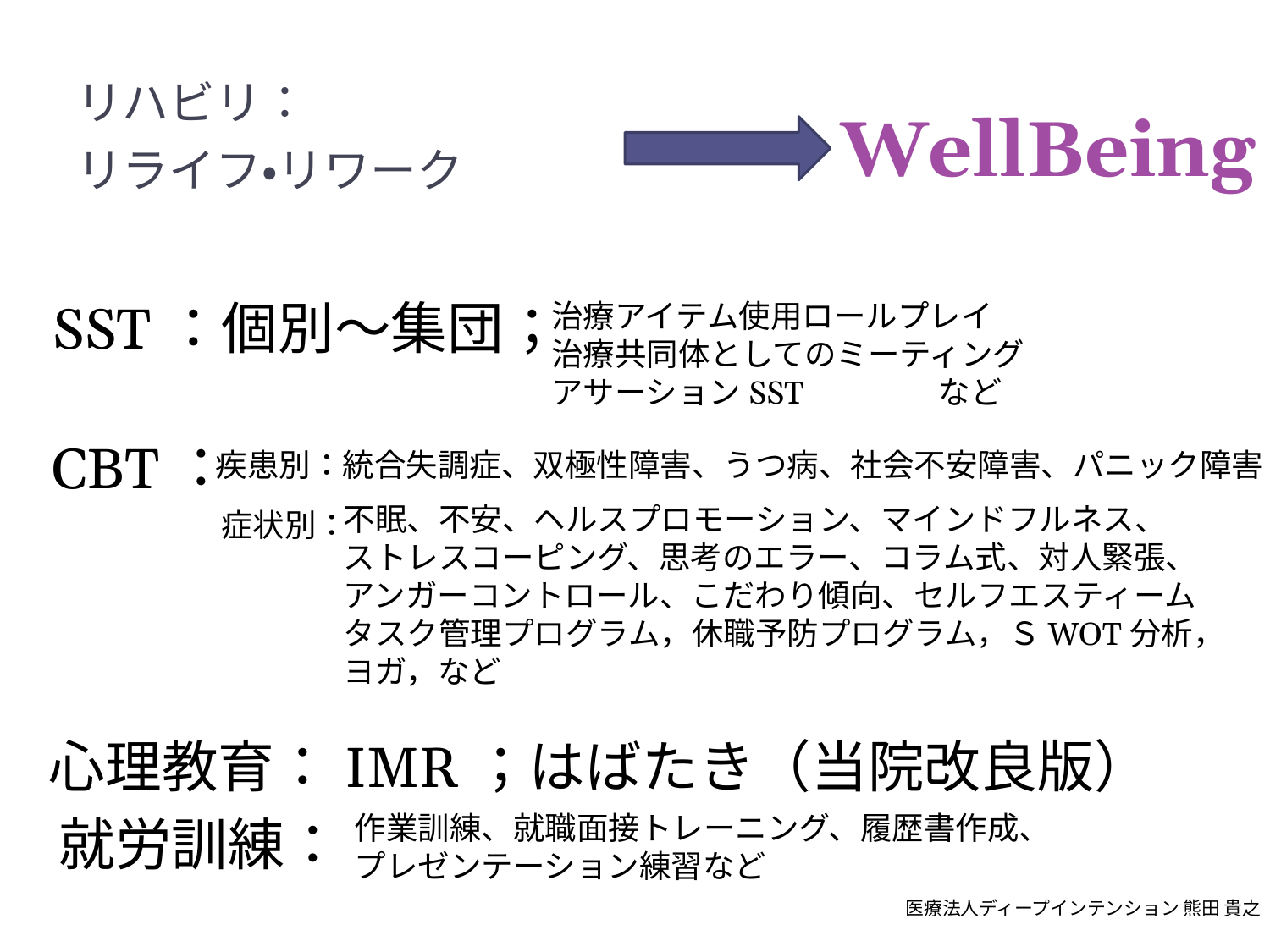

# リハビリ： リライフ・リワーク
WellBeing

SST：個別～集団；
治療アイテム使用ロールプレイ
治療共同体としてのミーティング
アサーションSST　　　　など
CBT：
疾患別：統合失調症、双極性障害、うつ病、社会不安障害、パニック障害
不眠、不安、ヘルスプロモーション、マインドフルネス、
ストレスコーピング、思考のエラー、コラム式、対人緊張、
アンガーコントロール、こだわり傾向、セルフエスティーム
タスク管理プログラム，休職予防プログラム，ＳWOT分析，
ヨガ，など
症状別：
心理教育：IMR；はばたき（当院改良版）
作業訓練、就職面接トレーニング、履歴書作成、
プレゼンテーション練習など
就労訓練：
医療法人ディープインテンション 熊田 貴之